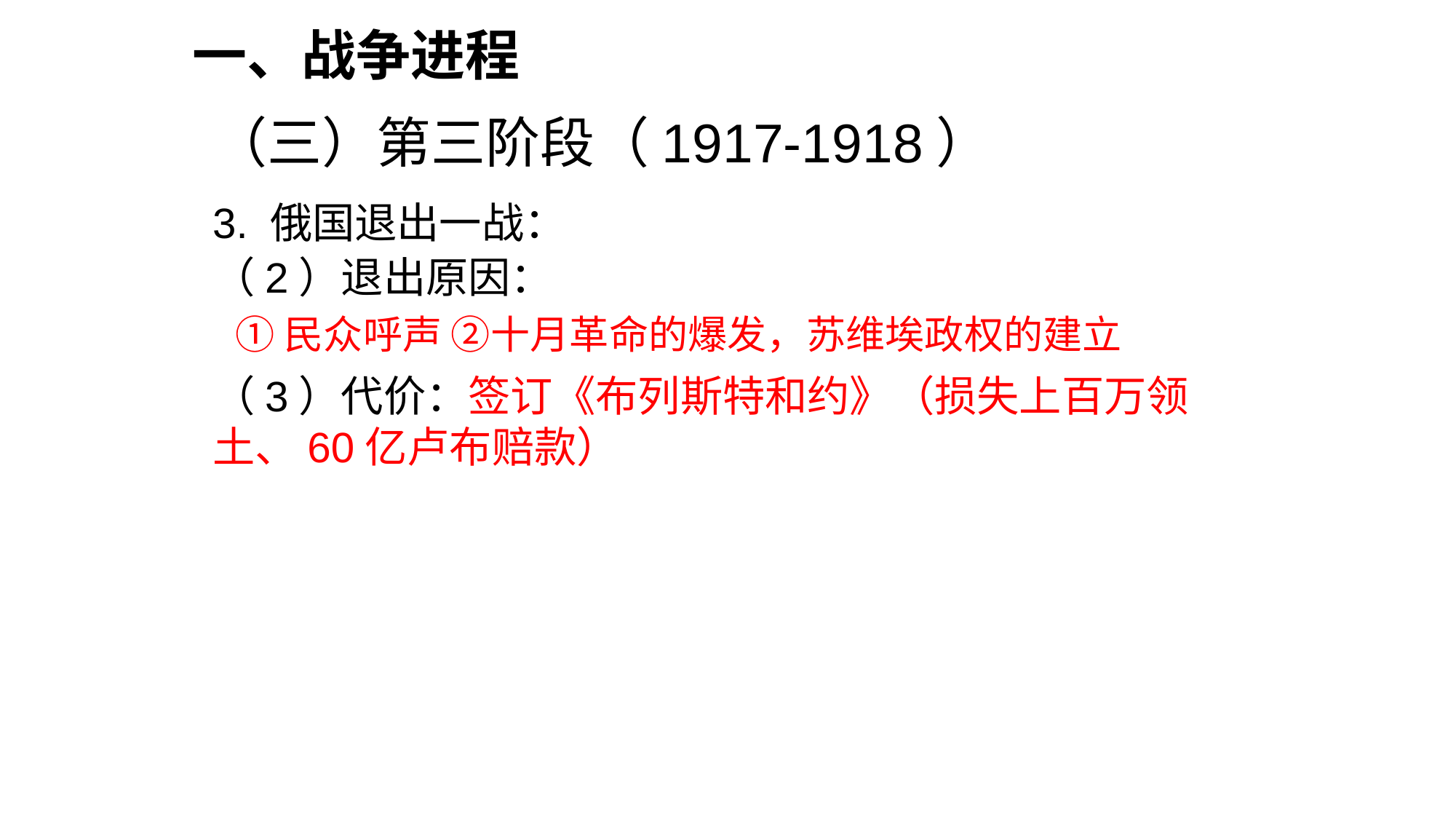

一、战争进程
（三）第三阶段（1917-1918）
3. 俄国退出一战：
（2）退出原因：
①民众呼声 ②十月革命的爆发，苏维埃政权的建立
（3）代价：签订《布列斯特和约》（损失上百万领土、60亿卢布赔款）